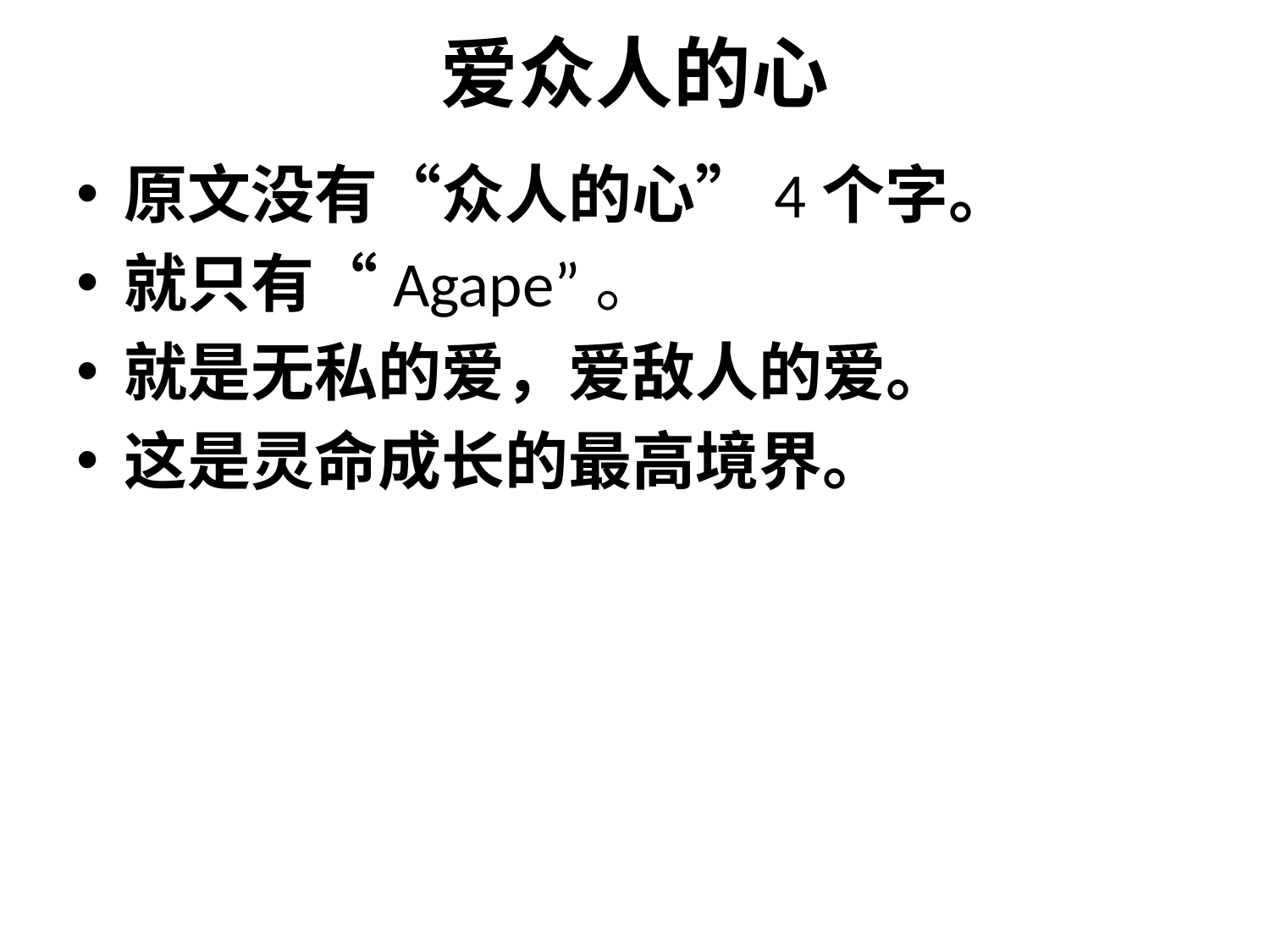

# 爱众人的心
原文没有“众人的心”4个字。
就只有“Agape”。
就是无私的爱，爱敌人的爱。
这是灵命成长的最高境界。